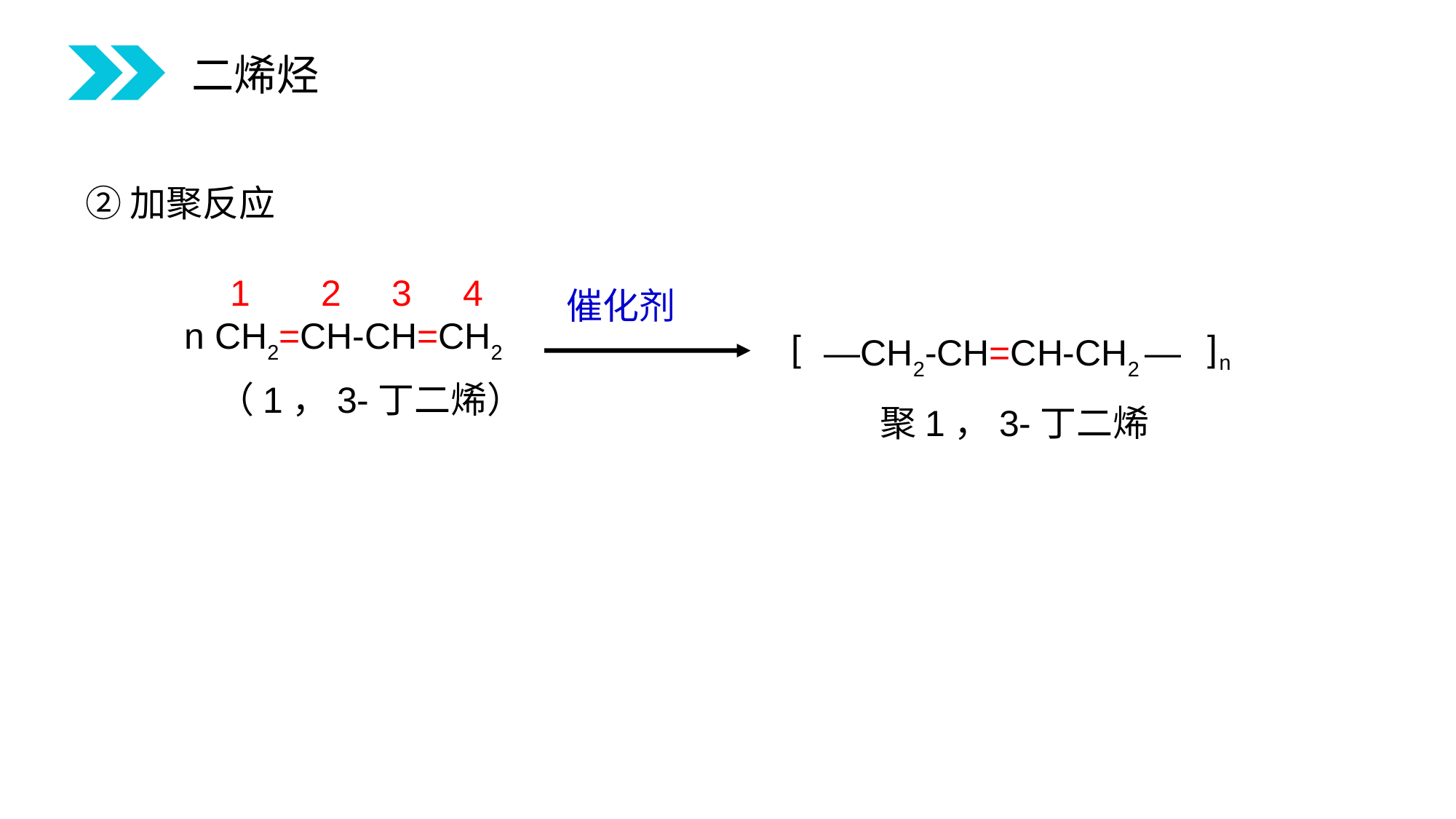

二烯烃
②加聚反应
1       2     3     4
催化剂

n CH2=CH-CH=CH2
[                                        ]n
—CH2-CH=CH-CH2 —
（1，3-丁二烯）
聚1，3-丁二烯